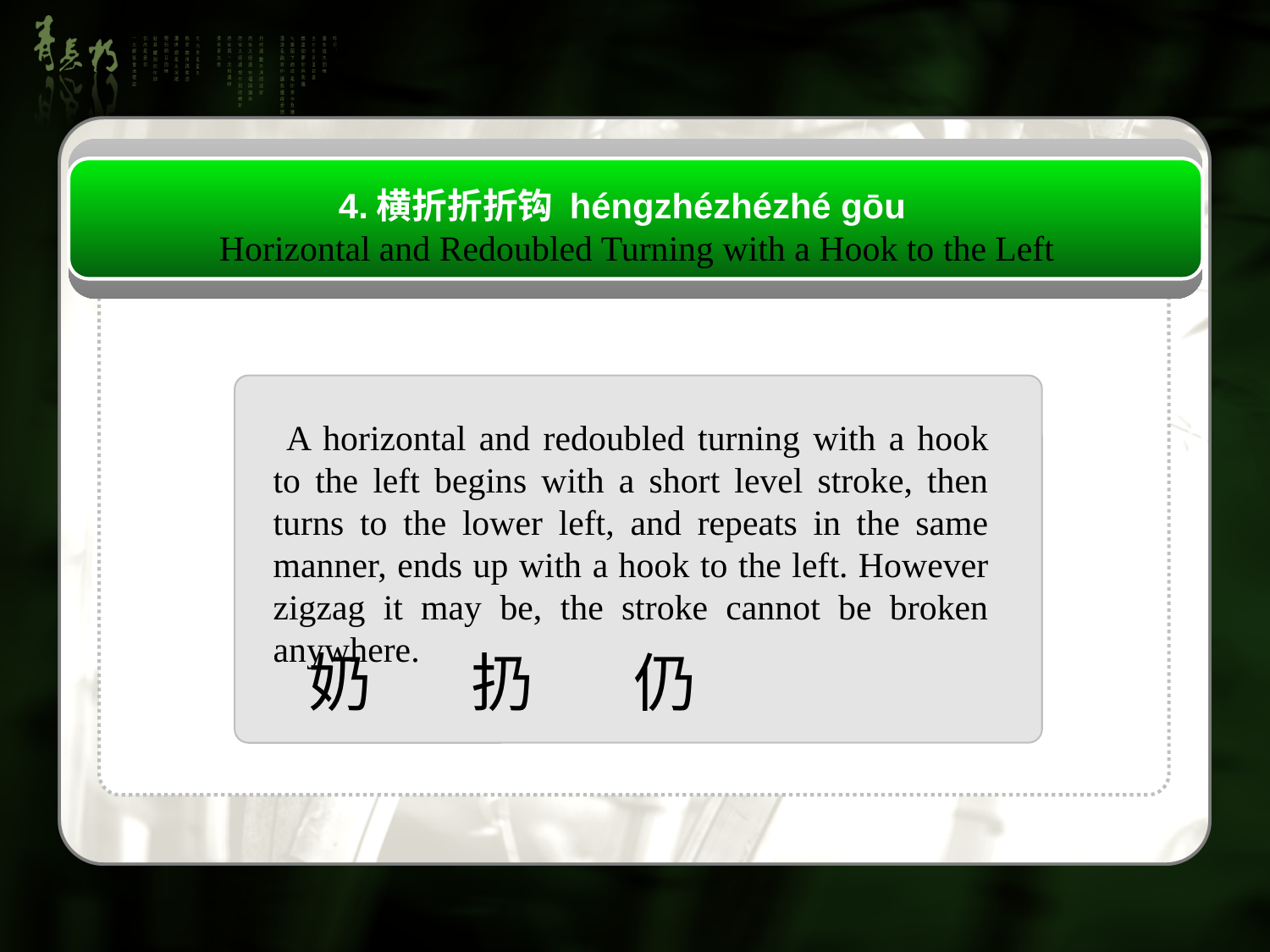

4.横折折折钩 héngzhézhézhé gōu
Horizontal and Redoubled Turning with a Hook to the Left

 A horizontal and redoubled turning with a hook to the left begins with a short level stroke, then turns to the lower left, and repeats in the same manner, ends up with a hook to the left. However zigzag it may be, the stroke cannot be broken anywhere.

奶       扔       仍